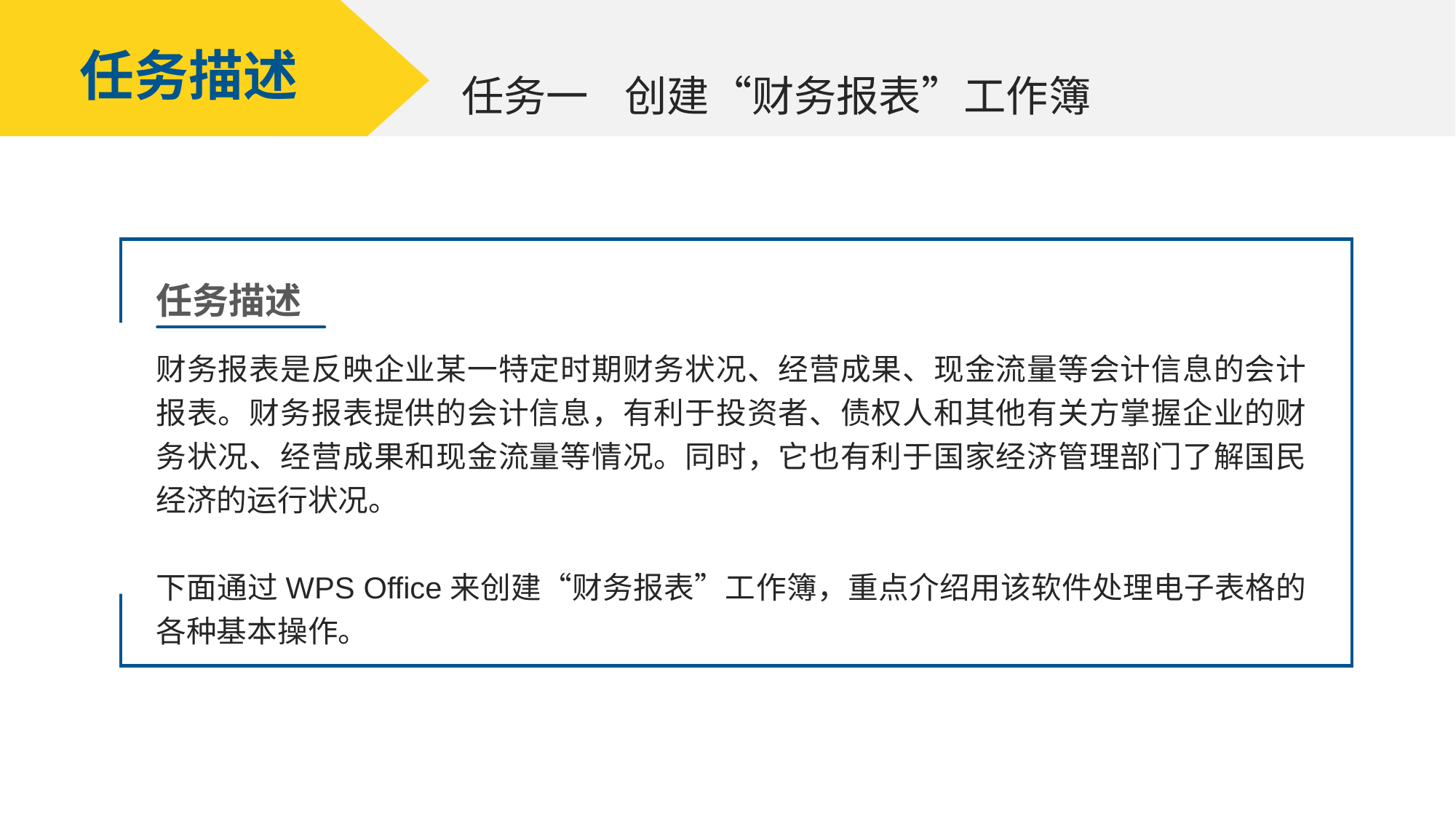

任务描述
创建“财务报表”工作簿
任务一

任务描述

财务报表是反映企业某一特定时期财务状况、经营成果、现金流量等会计信息的会计报表。财务报表提供的会计信息，有利于投资者、债权人和其他有关方掌握企业的财务状况、经营成果和现金流量等情况。同时，它也有利于国家经济管理部门了解国民经济的运行状况。

下面通过WPS Office来创建“财务报表”工作簿，重点介绍用该软件处理电子表格的各种基本操作。